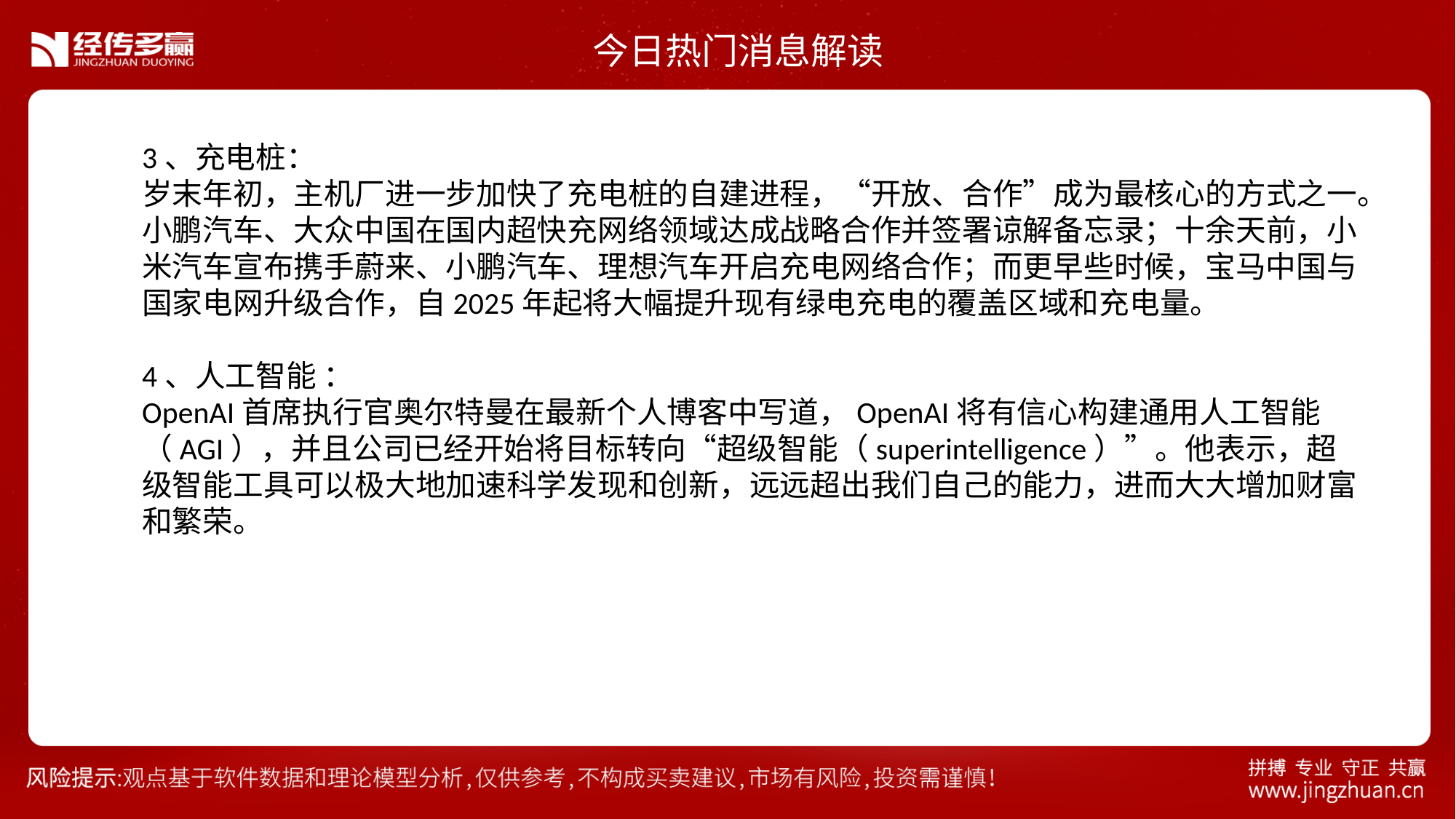

今日热门消息解读
3、充电桩：
岁末年初，主机厂进一步加快了充电桩的自建进程，“开放、合作”成为最核心的方式之一。小鹏汽车、大众中国在国内超快充网络领域达成战略合作并签署谅解备忘录；十余天前，小米汽车宣布携手蔚来、小鹏汽车、理想汽车开启充电网络合作；而更早些时候，宝马中国与国家电网升级合作，自2025年起将大幅提升现有绿电充电的覆盖区域和充电量。

4、人工智能 ：
OpenAI首席执行官奥尔特曼在最新个人博客中写道，OpenAI将有信心构建通用人工智能（AGI），并且公司已经开始将目标转向“超级智能（superintelligence）”。他表示，超级智能工具可以极大地加速科学发现和创新，远远超出我们自己的能力，进而大大增加财富和繁荣。